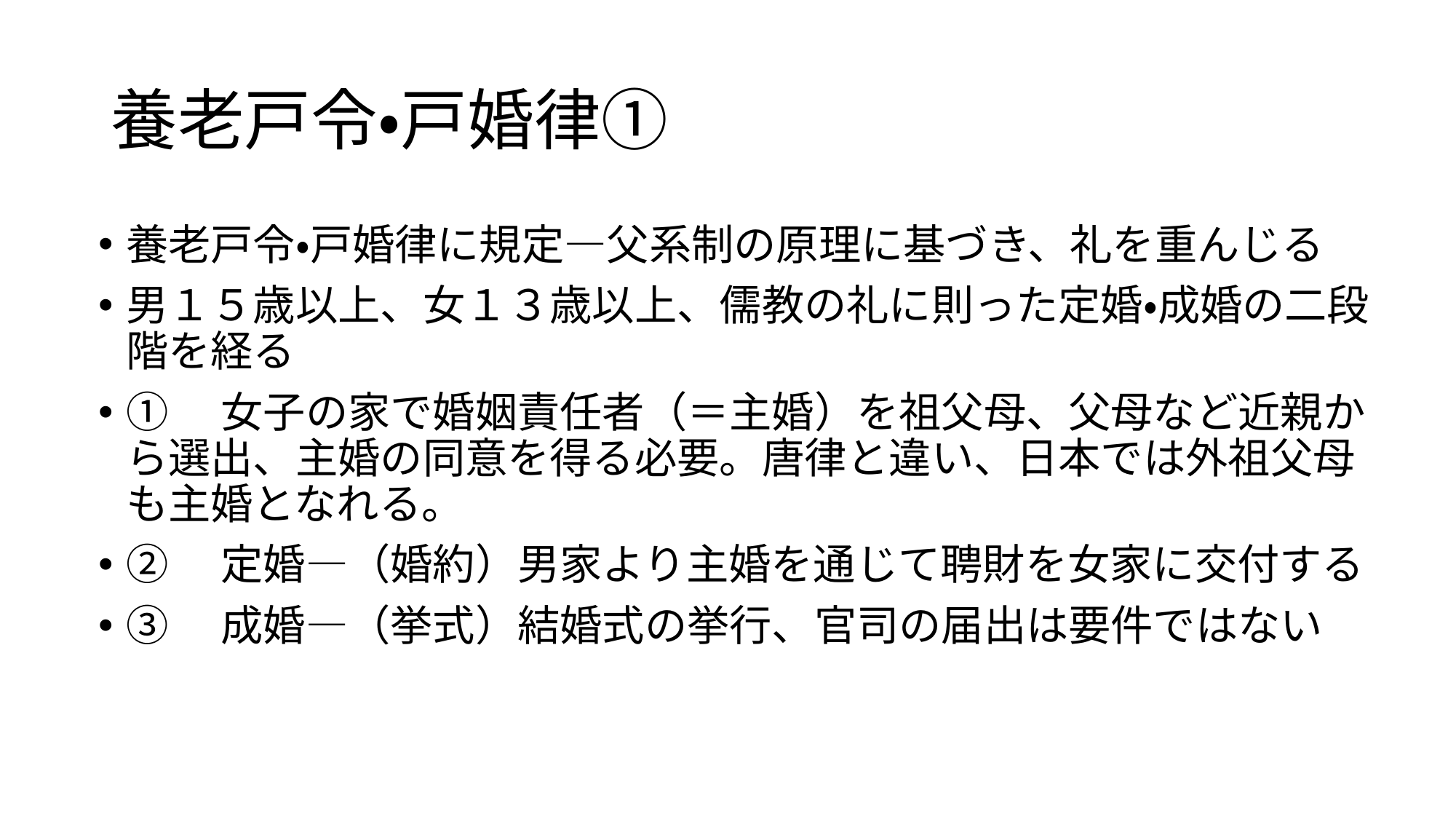

# 養老戸令・戸婚律①
養老戸令・戸婚律に規定―父系制の原理に基づき、礼を重んじる
男１５歳以上、女１３歳以上、儒教の礼に則った定婚・成婚の二段階を経る
①　女子の家で婚姻責任者（＝主婚）を祖父母、父母など近親から選出、主婚の同意を得る必要。唐律と違い、日本では外祖父母も主婚となれる。
②　定婚―（婚約）男家より主婚を通じて聘財を女家に交付する
③　成婚―（挙式）結婚式の挙行、官司の届出は要件ではない